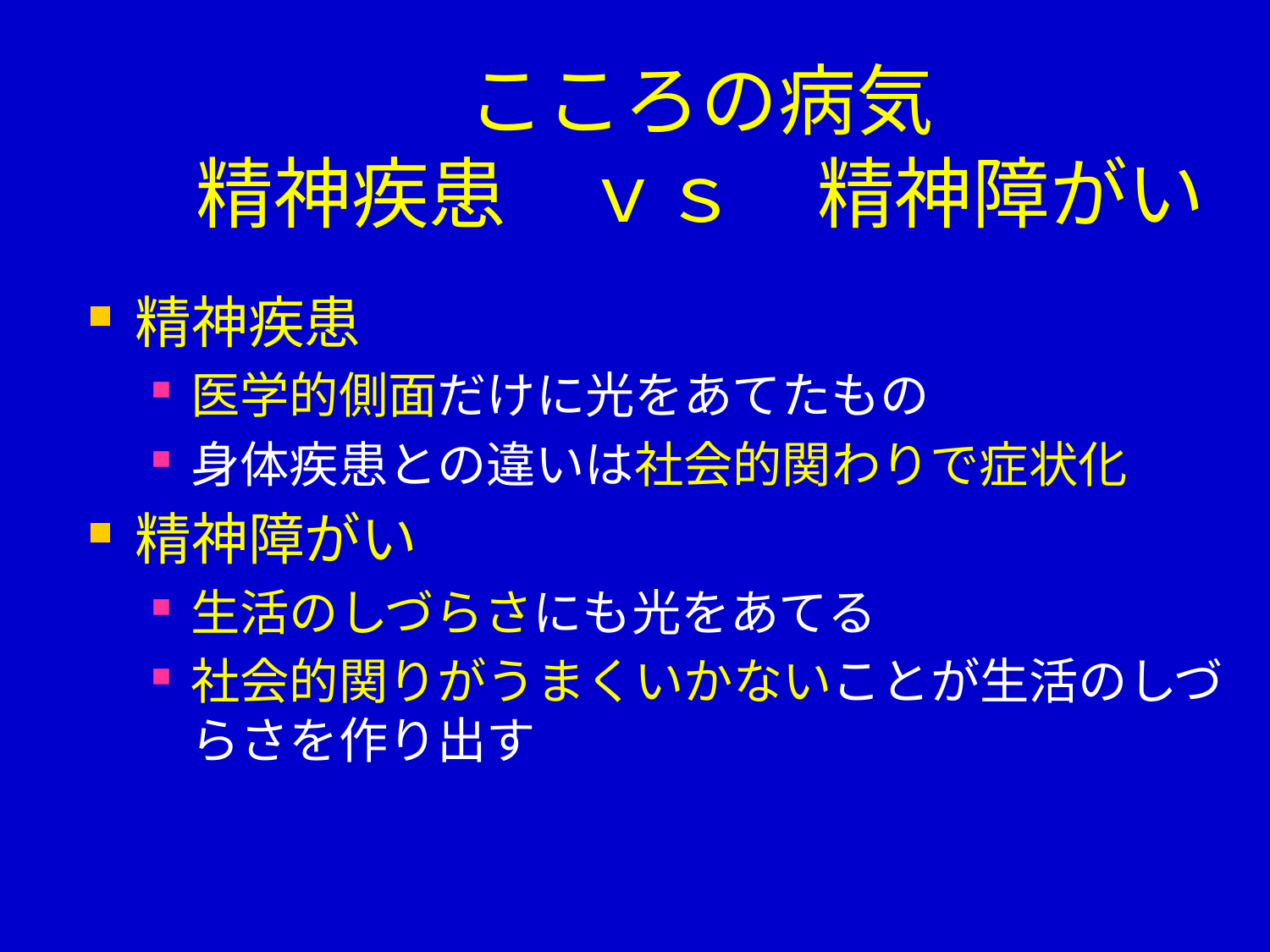

# こころの病気 精神疾患　ｖｓ　精神障がい
精神疾患
医学的側面だけに光をあてたもの
身体疾患との違いは社会的関わりで症状化
精神障がい
生活のしづらさにも光をあてる
社会的関りがうまくいかないことが生活のしづらさを作り出す